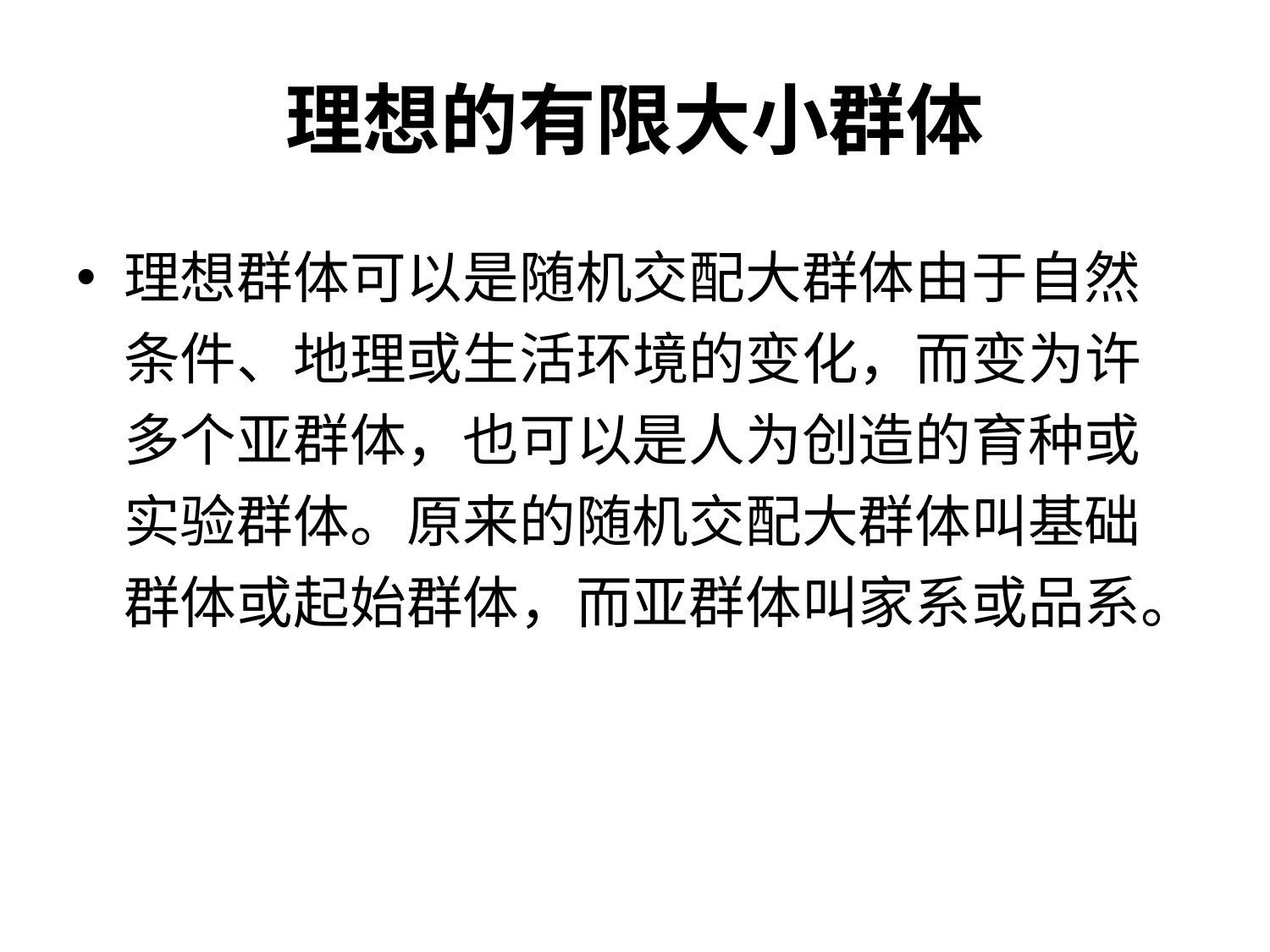

# 理想的有限大小群体
理想群体可以是随机交配大群体由于自然条件、地理或生活环境的变化，而变为许多个亚群体，也可以是人为创造的育种或实验群体。原来的随机交配大群体叫基础群体或起始群体，而亚群体叫家系或品系。